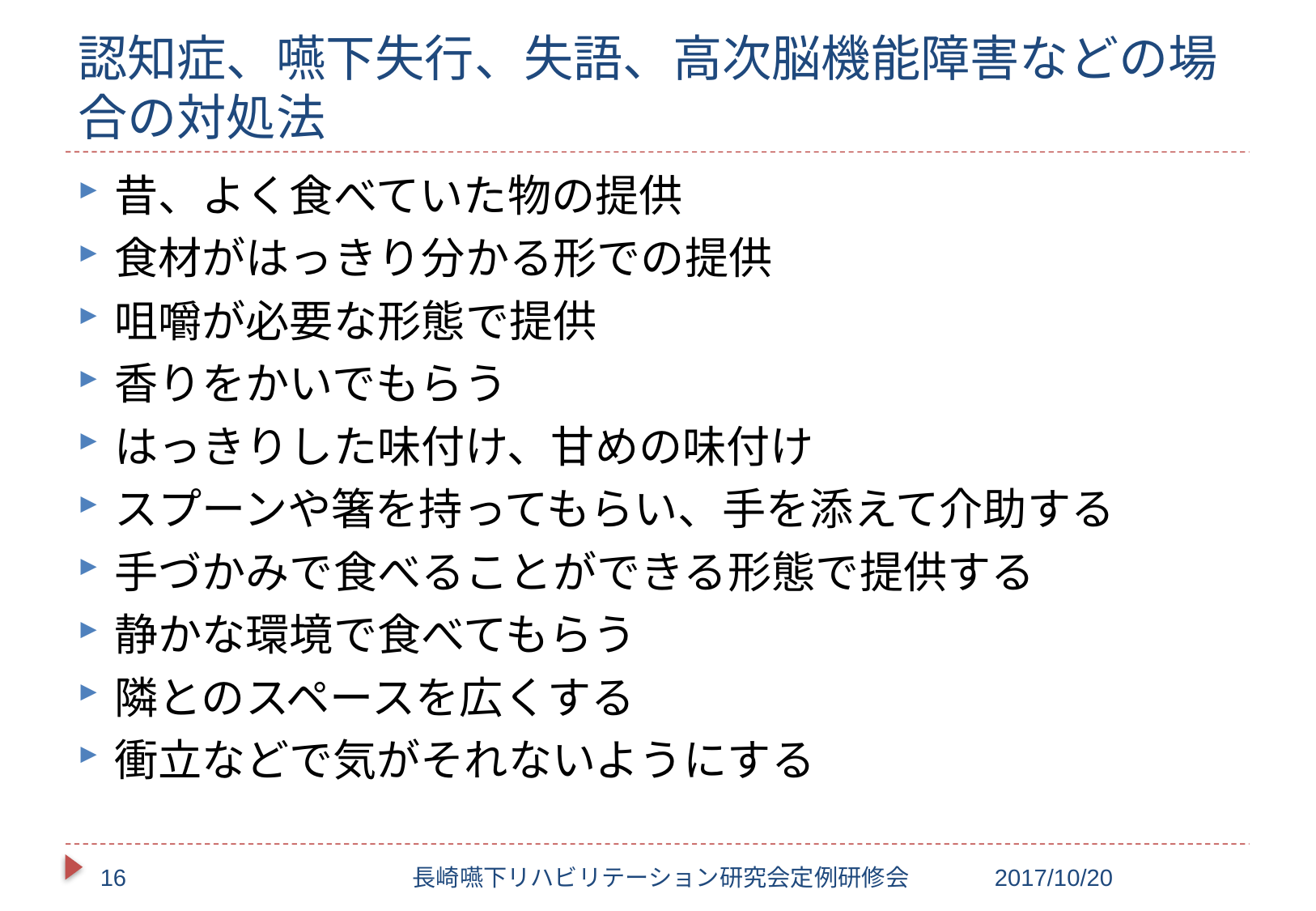

# 認知症、嚥下失行、失語、高次脳機能障害などの場合の対処法
昔、よく食べていた物の提供
食材がはっきり分かる形での提供
咀嚼が必要な形態で提供
香りをかいでもらう
はっきりした味付け、甘めの味付け
スプーンや箸を持ってもらい、手を添えて介助する
手づかみで食べることができる形態で提供する
静かな環境で食べてもらう
隣とのスペースを広くする
衝立などで気がそれないようにする

16
長崎嚥下リハビリテーション研究会定例研修会
2017/10/20